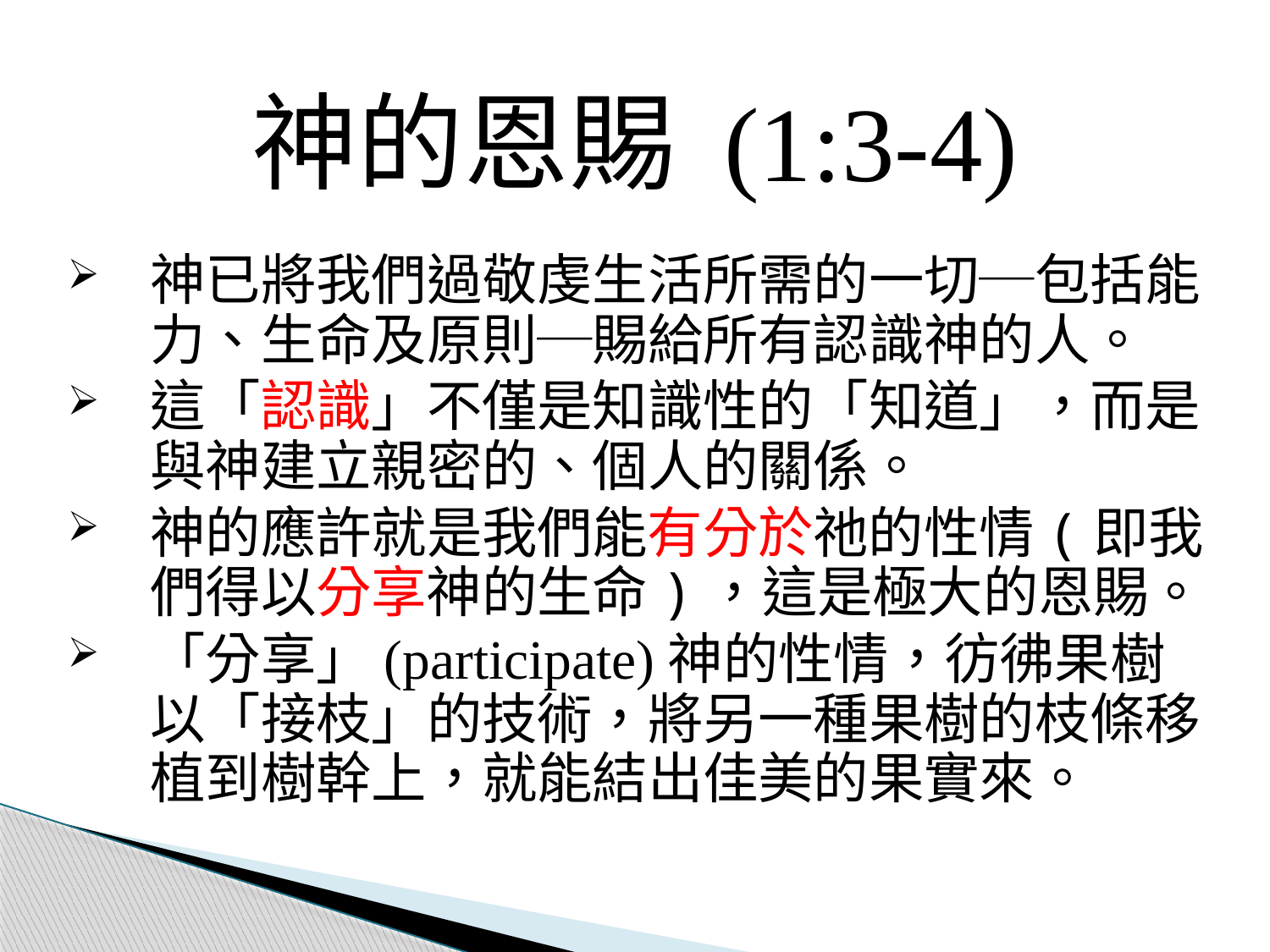

# 神的恩賜 (1:3-4)
神已將我們過敬虔生活所需的一切─包括能力、生命及原則─賜給所有認識神的人。
這「認識」不僅是知識性的「知道」，而是與神建立親密的、個人的關係。
神的應許就是我們能有分於祂的性情(即我們得以分享神的生命)，這是極大的恩賜。
「分享」(participate)神的性情，彷彿果樹以「接枝」的技術，將另一種果樹的枝條移植到樹幹上，就能結出佳美的果實來。